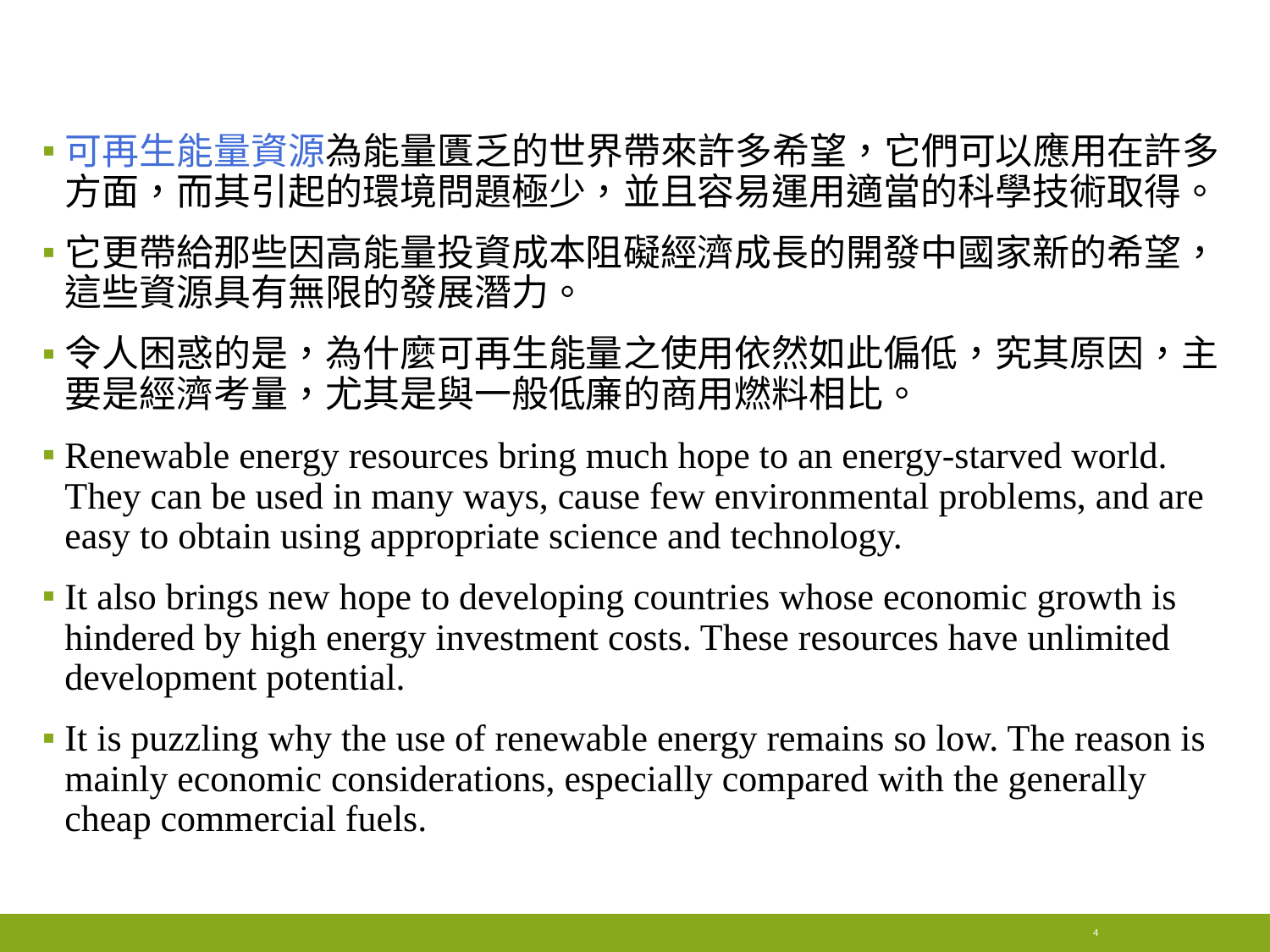

#
可再生能量資源為能量匱乏的世界帶來許多希望，它們可以應用在許多方面，而其引起的環境問題極少，並且容易運用適當的科學技術取得。
它更帶給那些因高能量投資成本阻礙經濟成長的開發中國家新的希望，這些資源具有無限的發展潛力。
令人困惑的是，為什麼可再生能量之使用依然如此偏低，究其原因，主要是經濟考量，尤其是與一般低廉的商用燃料相比。
Renewable energy resources bring much hope to an energy-starved world. They can be used in many ways, cause few environmental problems, and are easy to obtain using appropriate science and technology.
It also brings new hope to developing countries whose economic growth is hindered by high energy investment costs. These resources have unlimited development potential.
It is puzzling why the use of renewable energy remains so low. The reason is mainly economic considerations, especially compared with the generally cheap commercial fuels.
4